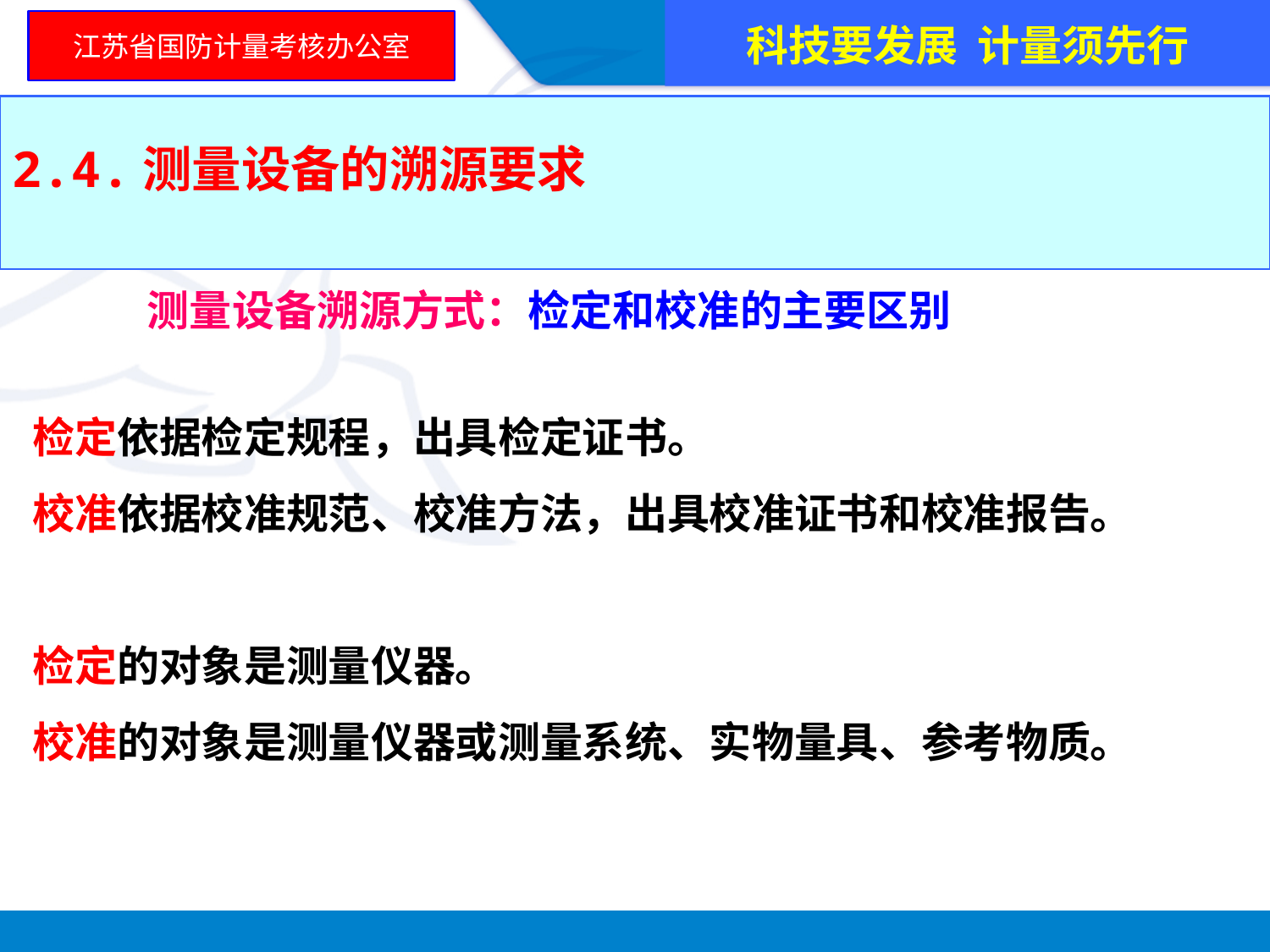

科技要发展  计量须先行
江苏省国防计量考核办公室
2.4.测量设备的溯源要求

           测量设备溯源方式：检定和校准的主要区别

检定依据检定规程，出具检定证书。
校准依据校准规范、校准方法，出具校准证书和校准报告。

检定的对象是测量仪器。
校准的对象是测量仪器或测量系统、实物量具、参考物质。